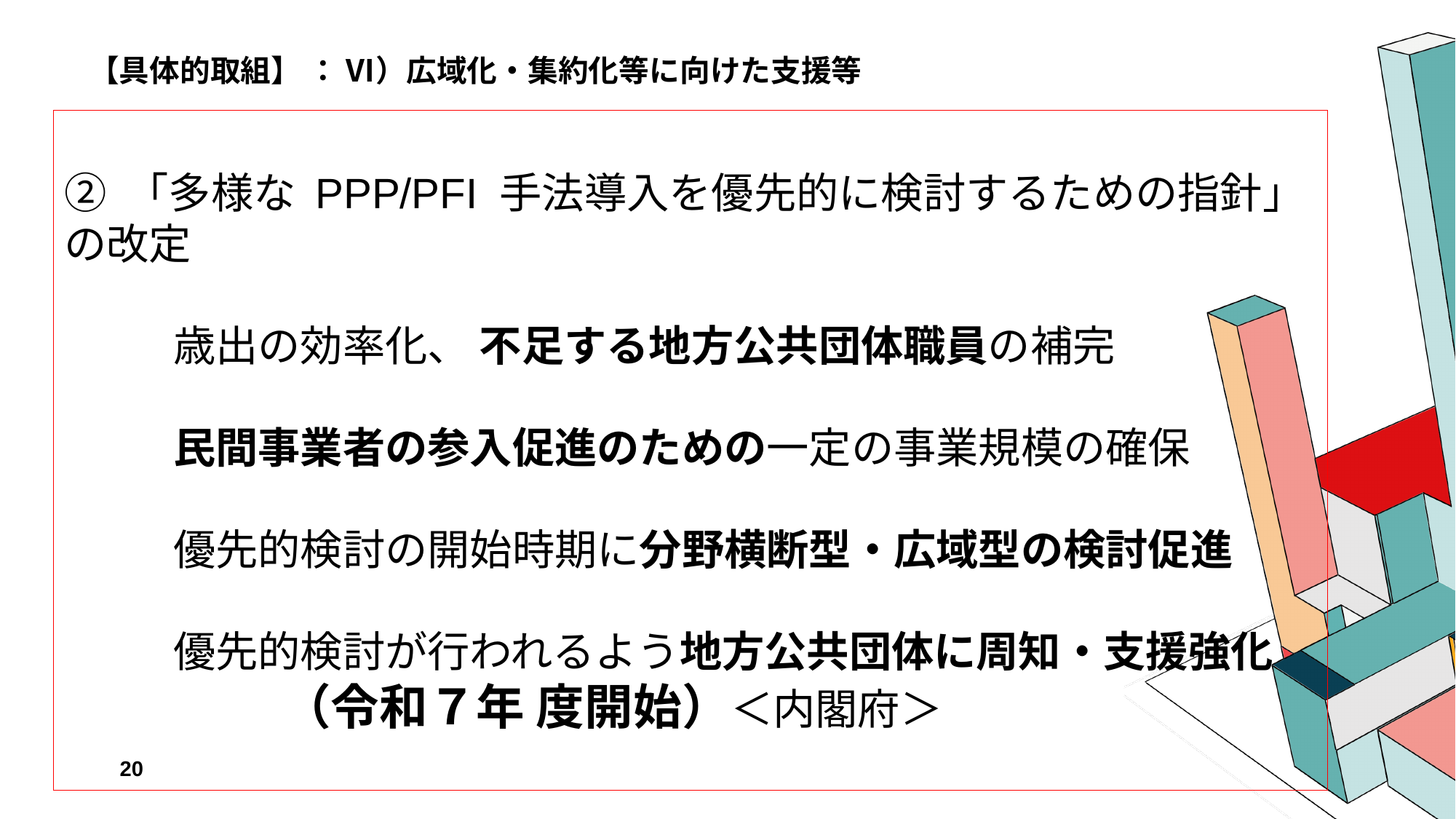

# 【具体的取組】 ： ⅵ）広域化・集約化等に向けた支援等

② 「多様な PPP/PFI 手法導入を優先的に検討するための指針」の改定

	歳出の効率化、 不足する地方公共団体職員の補完

	民間事業者の参入促進のための一定の事業規模の確保

	優先的検討の開始時期に分野横断型・広域型の検討促進

	優先的検討が行われるよう地方公共団体に周知・支援強化
		（令和７年 度開始）＜内閣府＞

20